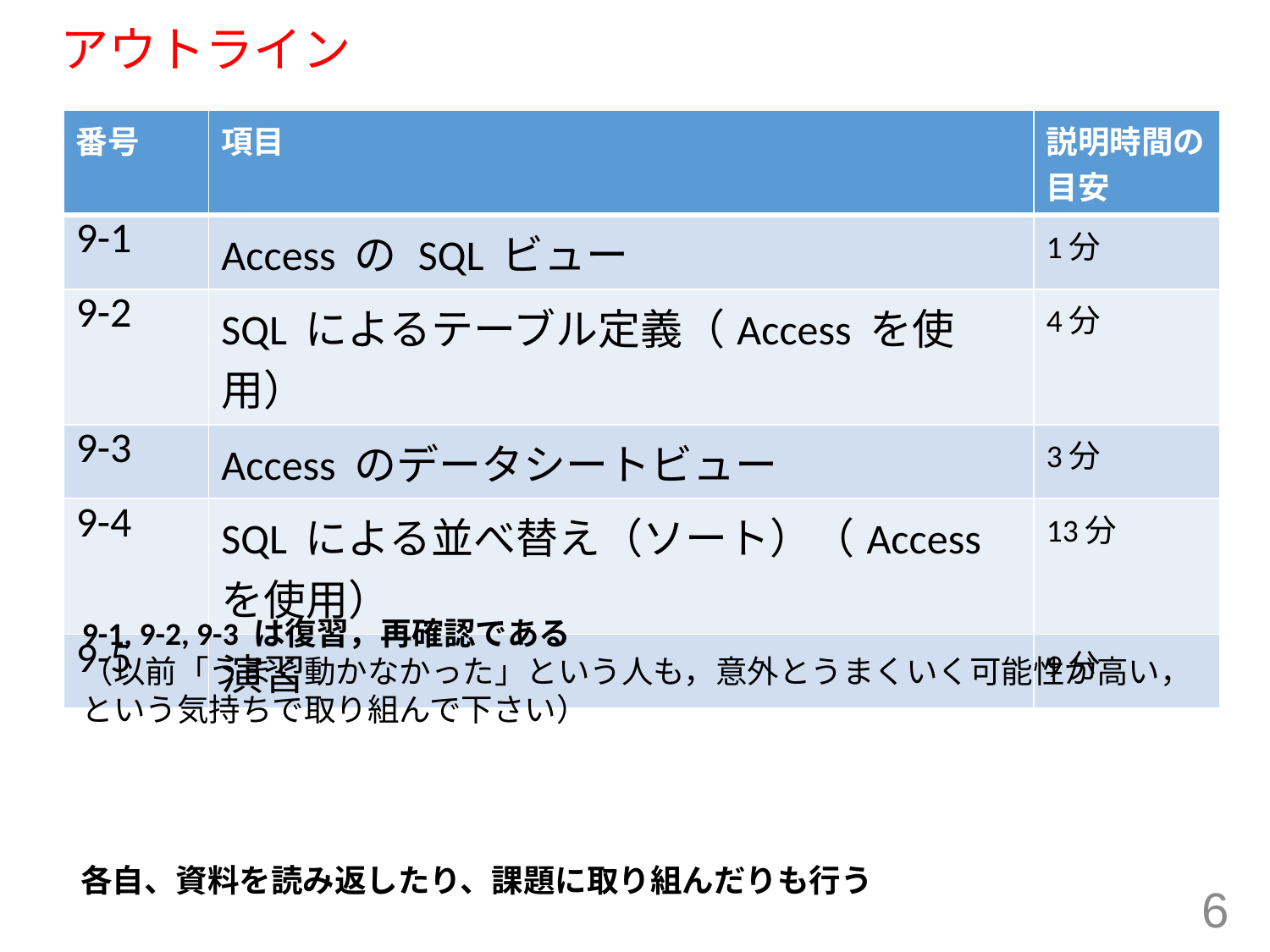

# アウトライン
| 番号 | 項目 | 説明時間の目安 |
| --- | --- | --- |
| 9-1 | Access の SQL ビュー | 1分 |
| 9-2 | SQL によるテーブル定義（Access を使用） | 4分 |
| 9-3 | Access のデータシートビュー | 3分 |
| 9-4 | SQL による並べ替え（ソート）（Access を使用） | 13分 |
| 9-5 | 演習 | 9分 |
9-1, 9-2, 9-3 は復習，再確認である
（以前「うまく動かなかった」という人も，意外とうまくいく可能性が高い，
という気持ちで取り組んで下さい）
各自、資料を読み返したり、課題に取り組んだりも行う
6